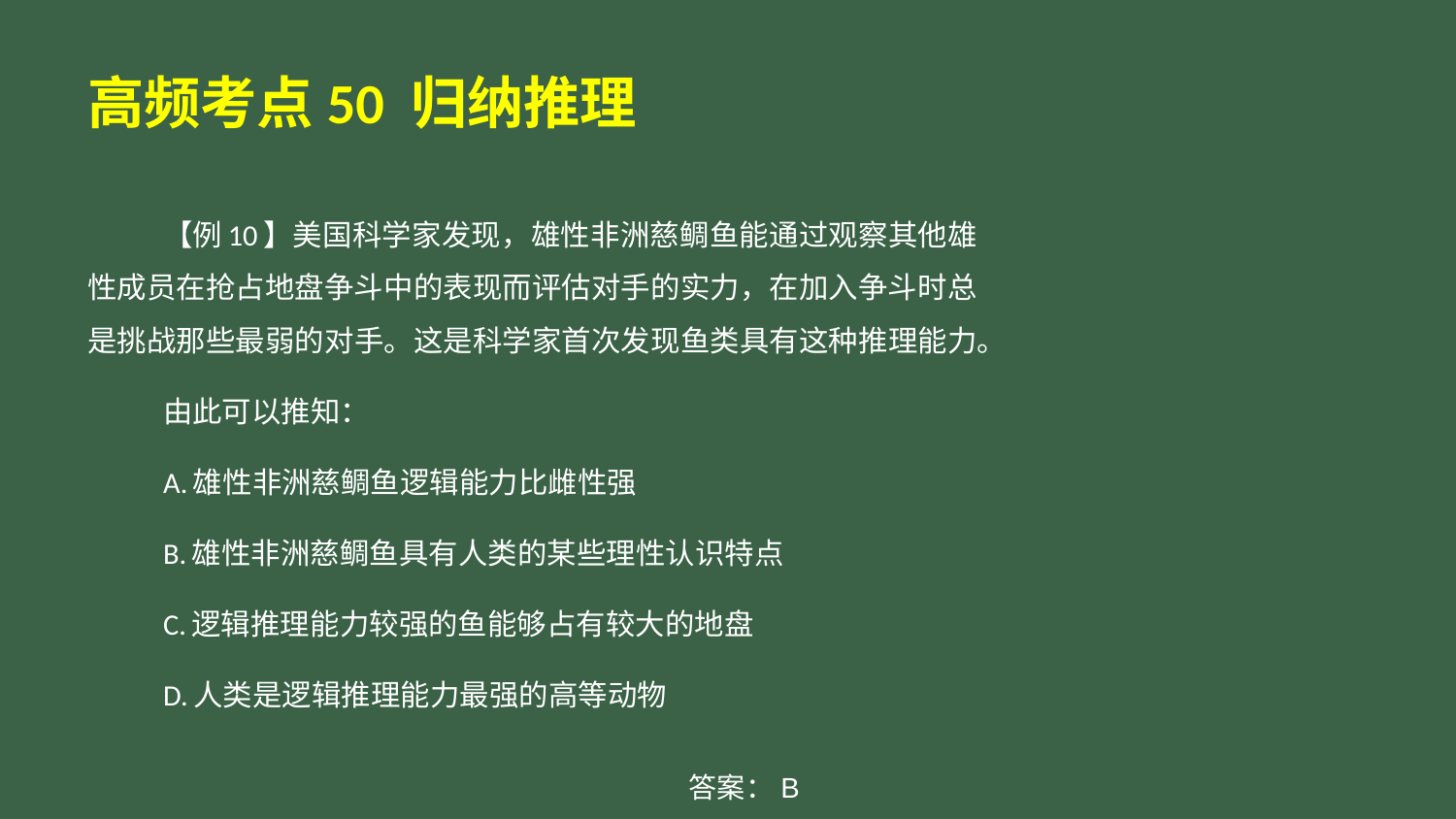

# 高频考点50 归纳推理
【例10】美国科学家发现，雄性非洲慈鲷鱼能通过观察其他雄性成员在抢占地盘争斗中的表现而评估对手的实力，在加入争斗时总是挑战那些最弱的对手。这是科学家首次发现鱼类具有这种推理能力。
由此可以推知：
A.雄性非洲慈鲷鱼逻辑能力比雌性强
B.雄性非洲慈鲷鱼具有人类的某些理性认识特点
C.逻辑推理能力较强的鱼能够占有较大的地盘
D.人类是逻辑推理能力最强的高等动物

答案：B